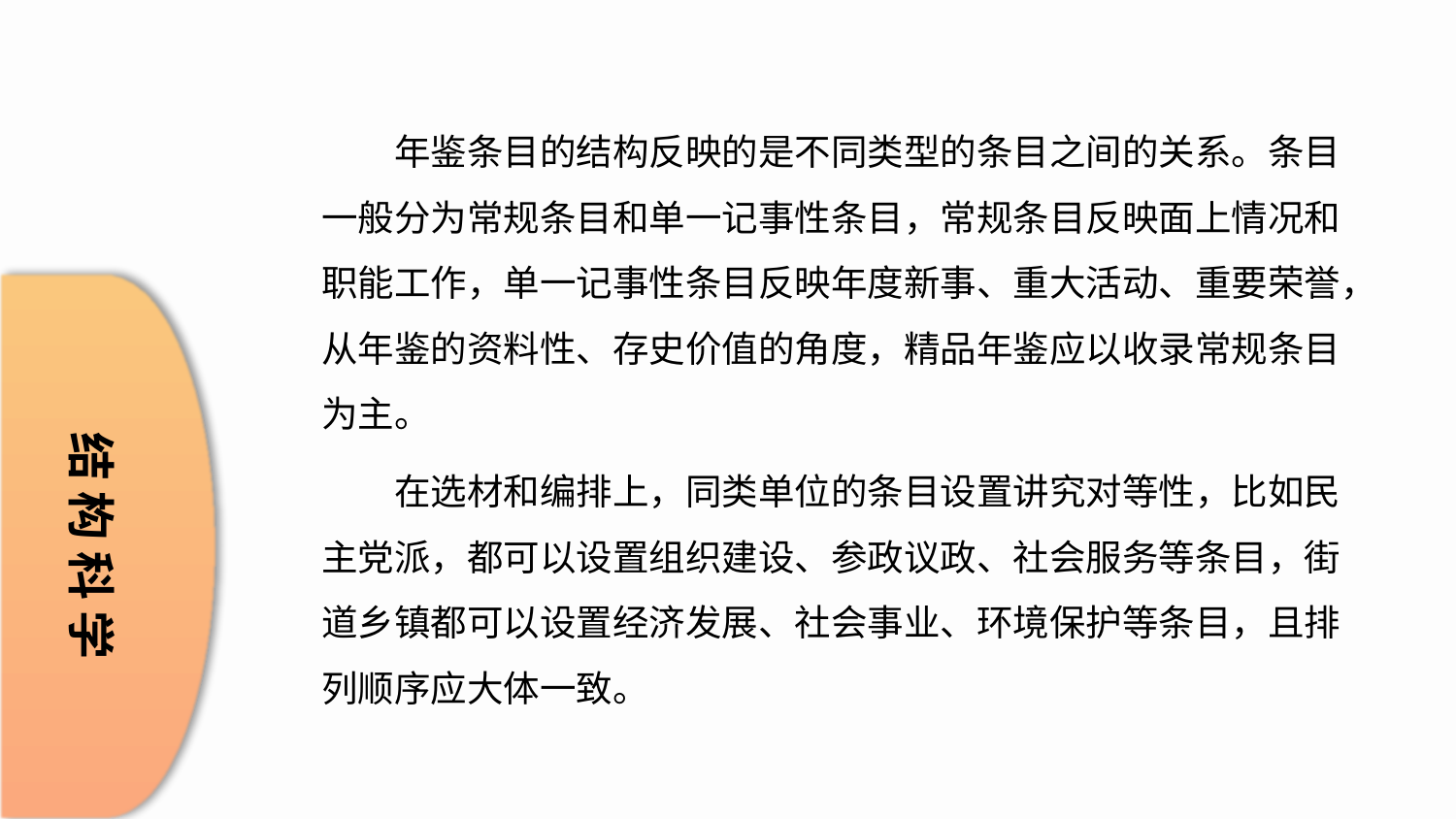

年鉴条目的结构反映的是不同类型的条目之间的关系。条目一般分为常规条目和单一记事性条目，常规条目反映面上情况和职能工作，单一记事性条目反映年度新事、重大活动、重要荣誉，从年鉴的资料性、存史价值的角度，精品年鉴应以收录常规条目为主。
在选材和编排上，同类单位的条目设置讲究对等性，比如民主党派，都可以设置组织建设、参政议政、社会服务等条目，街道乡镇都可以设置经济发展、社会事业、环境保护等条目，且排列顺序应大体一致。
结 构 科 学